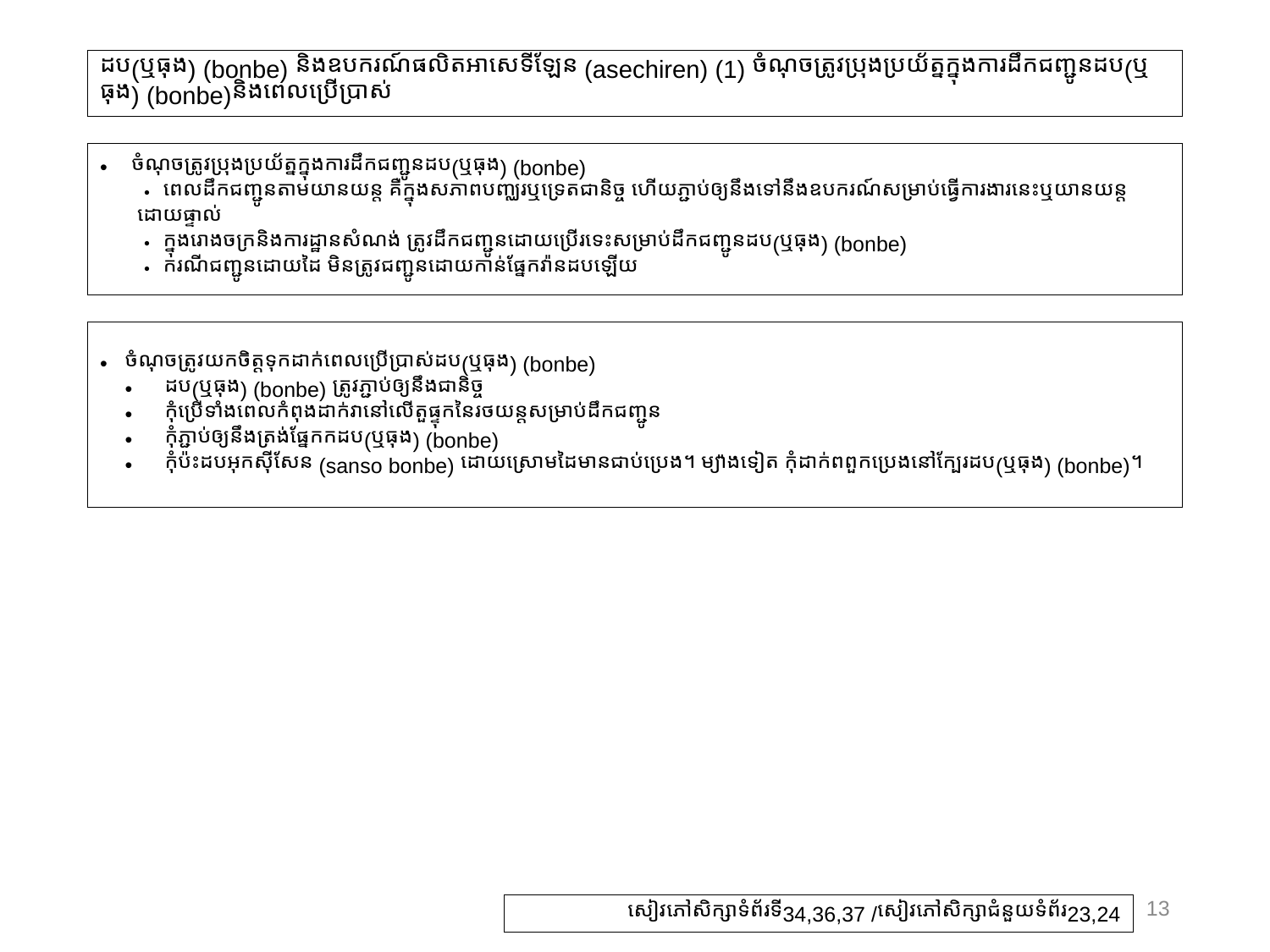

# ដប(ឬធុង) (bonbe) និងឧបករណ៍ផលិតអាសេទីឡែន (asechiren) (1) ចំណុចត្រូវប្រុងប្រយ័ត្នក្នុងការដឹកជញ្ជូនដប(ឬធុង) (bonbe)និងពេលប្រើប្រាស់
ចំណុចត្រូវប្រុងប្រយ័ត្នក្នុងការដឹកជញ្ជូនដប(ឬធុង) (bonbe)
・ពេលដឹកជញ្ជូនតាមយានយន្ត គឺក្នុងសភាពបញ្ឈរឬទ្រេតជានិច្ច ហើយភ្ជាប់ឲ្យនឹងទៅនឹងឧបករណ៍សម្រាប់ធ្វើការងារនេះឬយានយន្តដោយផ្ទាល់
・ក្នុងរោងចក្រនិងការដ្ឋានសំណង់ ត្រូវដឹកជញ្ជូនដោយប្រើរទេះសម្រាប់ដឹកជញ្ជូនដប(ឬធុង) (bonbe)
・ករណីជញ្ជូនដោយដៃ មិនត្រូវជញ្ជូនដោយកាន់ផ្នែកវ៉ានដបឡើយ
ចំណុចត្រូវយកចិត្តទុកដាក់ពេលប្រើប្រាស់ដប(ឬធុង) (bonbe)
ដប(ឬធុង) (bonbe) ត្រូវភ្ជាប់ឲ្យនឹងជានិច្ច
កុំប្រើទាំងពេលកំពុងដាក់វានៅលើតួផ្ទុកនៃរថយន្តសម្រាប់ដឹកជញ្ជូន
កុំភ្ជាប់ឲ្យនឹងត្រង់ផ្នែកកដប(ឬធុង) (bonbe)
កុំប៉ះដបអុកស៊ីសែន (sanso bonbe) ដោយស្រោមដៃមានជាប់ប្រេង។ ម្យ៉ាងទៀត កុំដាក់​ពពួកប្រេងនៅក្បែរដប(ឬធុង) (bonbe)។
13
សៀវភៅសិក្សាទំព័រទី34,36,37 /សៀវភៅសិក្សាជំនួយទំព័រ23,24